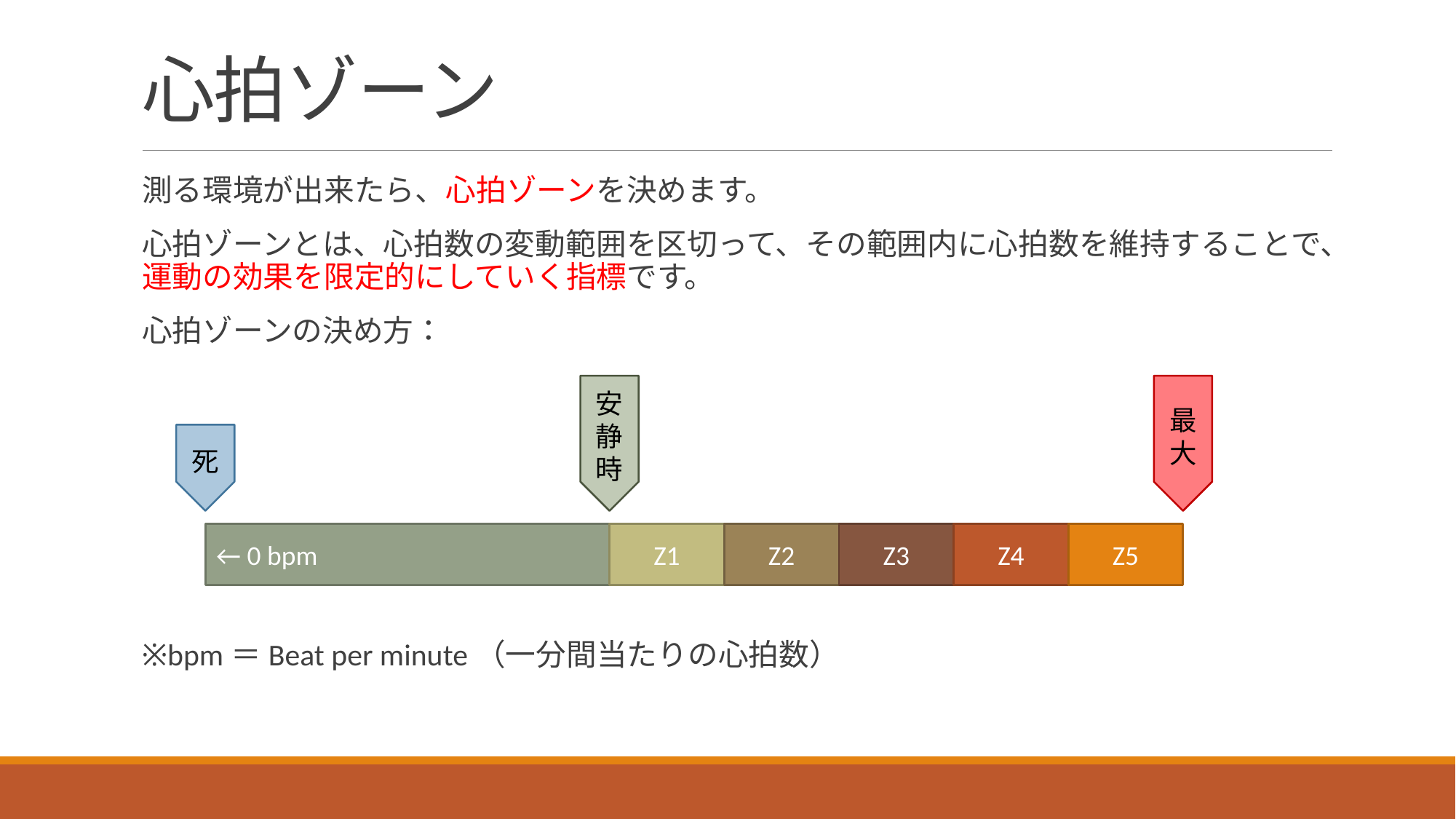

# 心拍ゾーン
測る環境が出来たら、心拍ゾーンを決めます。
心拍ゾーンとは、心拍数の変動範囲を区切って、その範囲内に心拍数を維持することで、運動の効果を限定的にしていく指標です。
心拍ゾーンの決め方：

※bpm＝Beat per minute（一分間当たりの心拍数）
安静時
最大
死
← 0 bpm
Z1
Z2
Z3
Z4
Z5